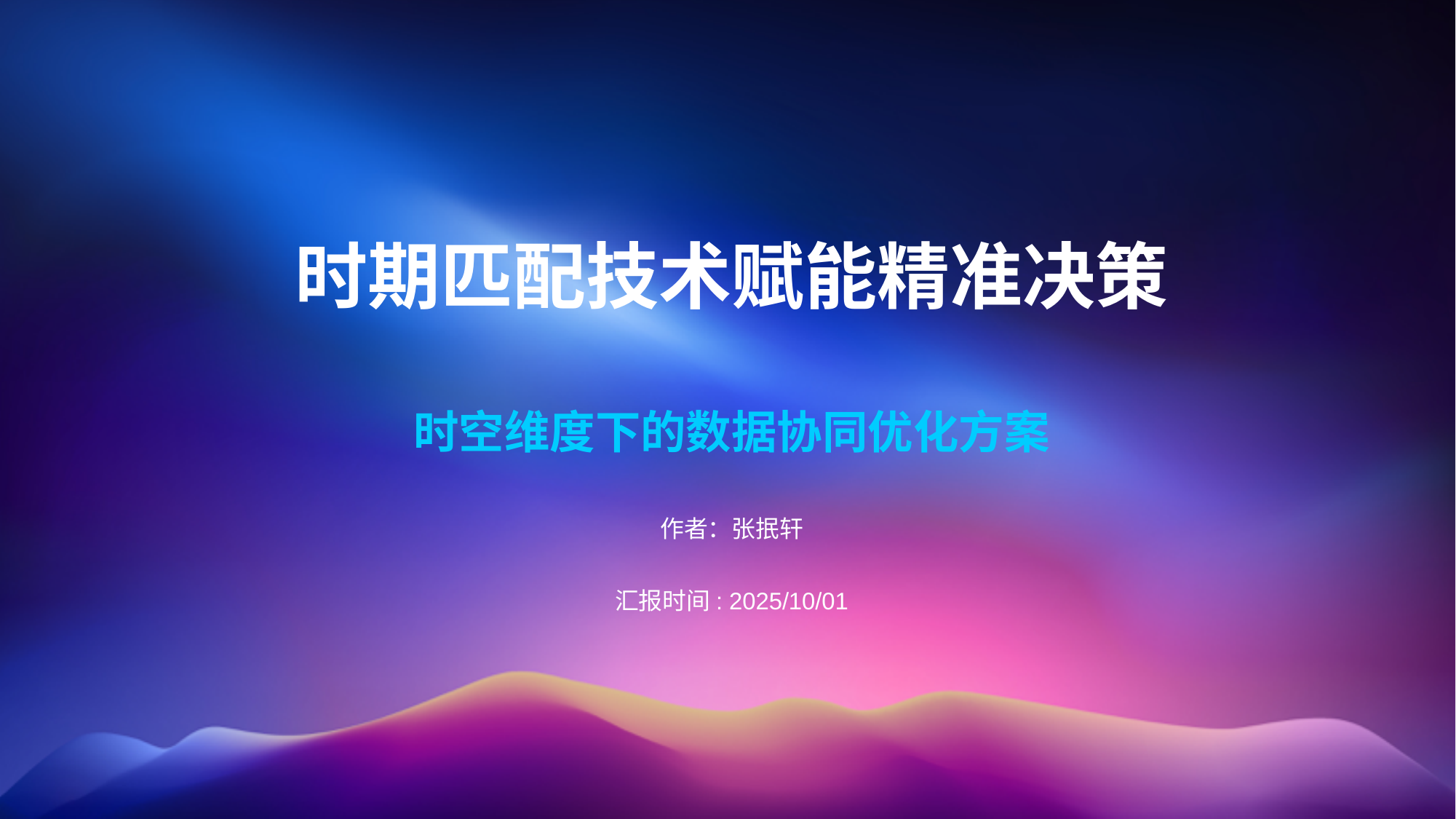

时期匹配技术赋能精准决策
时空维度下的数据协同优化方案

作者：张抿轩

汇报时间: 2025/10/01